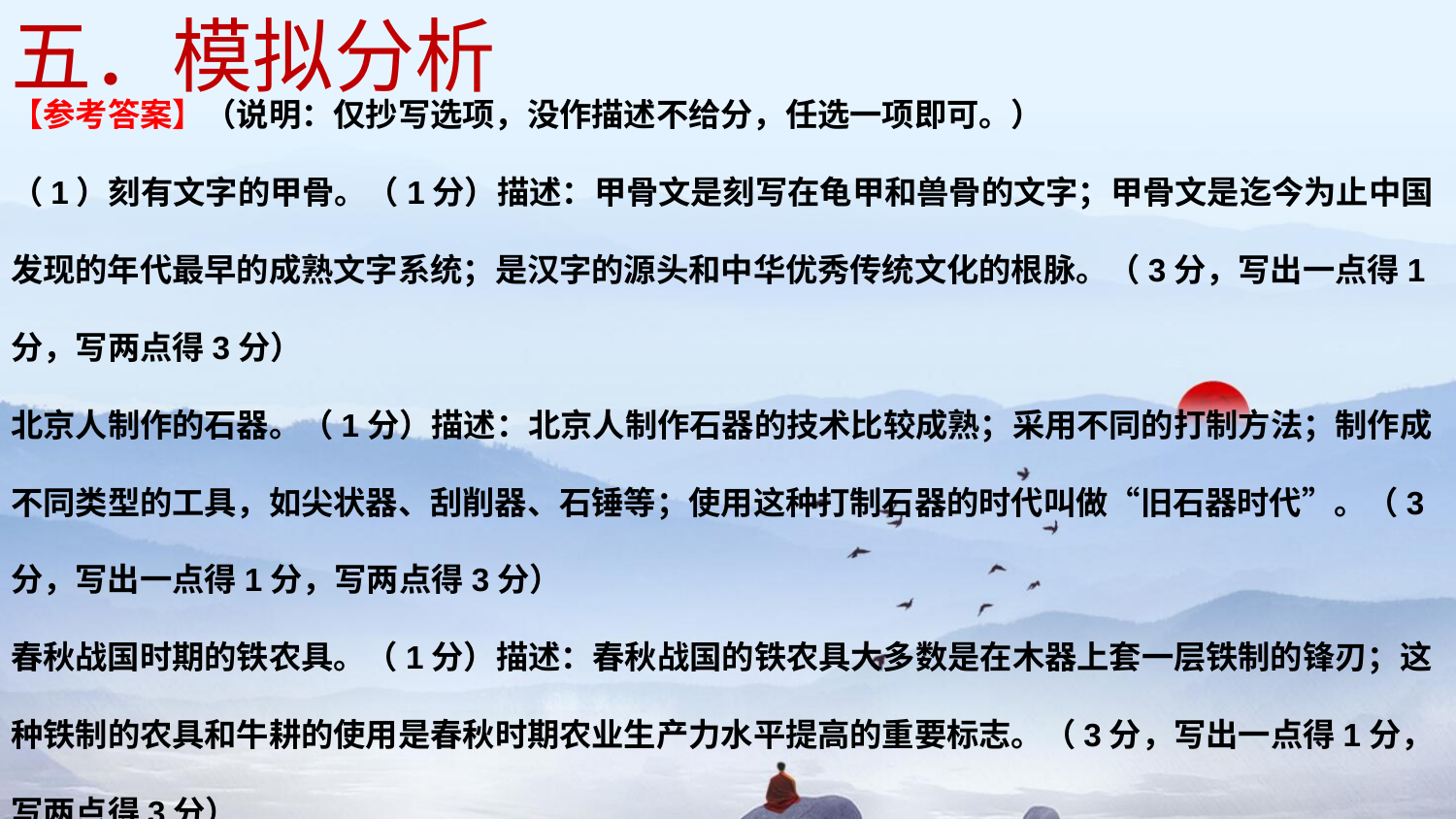

五．模拟分析
【参考答案】（说明：仅抄写选项，没作描述不给分，任选一项即可。）
（1）刻有文字的甲骨。（1分）描述：甲骨文是刻写在龟甲和兽骨的文字；甲骨文是迄今为止中国发现的年代最早的成熟文字系统；是汉字的源头和中华优秀传统文化的根脉。（3分，写出一点得1分，写两点得3分）
北京人制作的石器。（1分）描述：北京人制作石器的技术比较成熟；采用不同的打制方法；制作成不同类型的工具，如尖状器、刮削器、石锤等；使用这种打制石器的时代叫做“旧石器时代”。（3分，写出一点得1分，写两点得3分）
春秋战国时期的铁农具。（1分）描述：春秋战国的铁农具大多数是在木器上套一层铁制的锋刃；这种铁制的农具和牛耕的使用是春秋时期农业生产力水平提高的重要标志。（3分，写出一点得1分，写两点得3分）
秦“半两”。（1分）描述：秦始皇下令废除六国货币，以秦国的圆形方孔半两钱为统一货币，是为秦“半两”；它的流通改变了以往币制混乱的状况；有利于国家对经济的管理；促进各地经济的交流。（3分，写出一点得1分，写两点得3分）